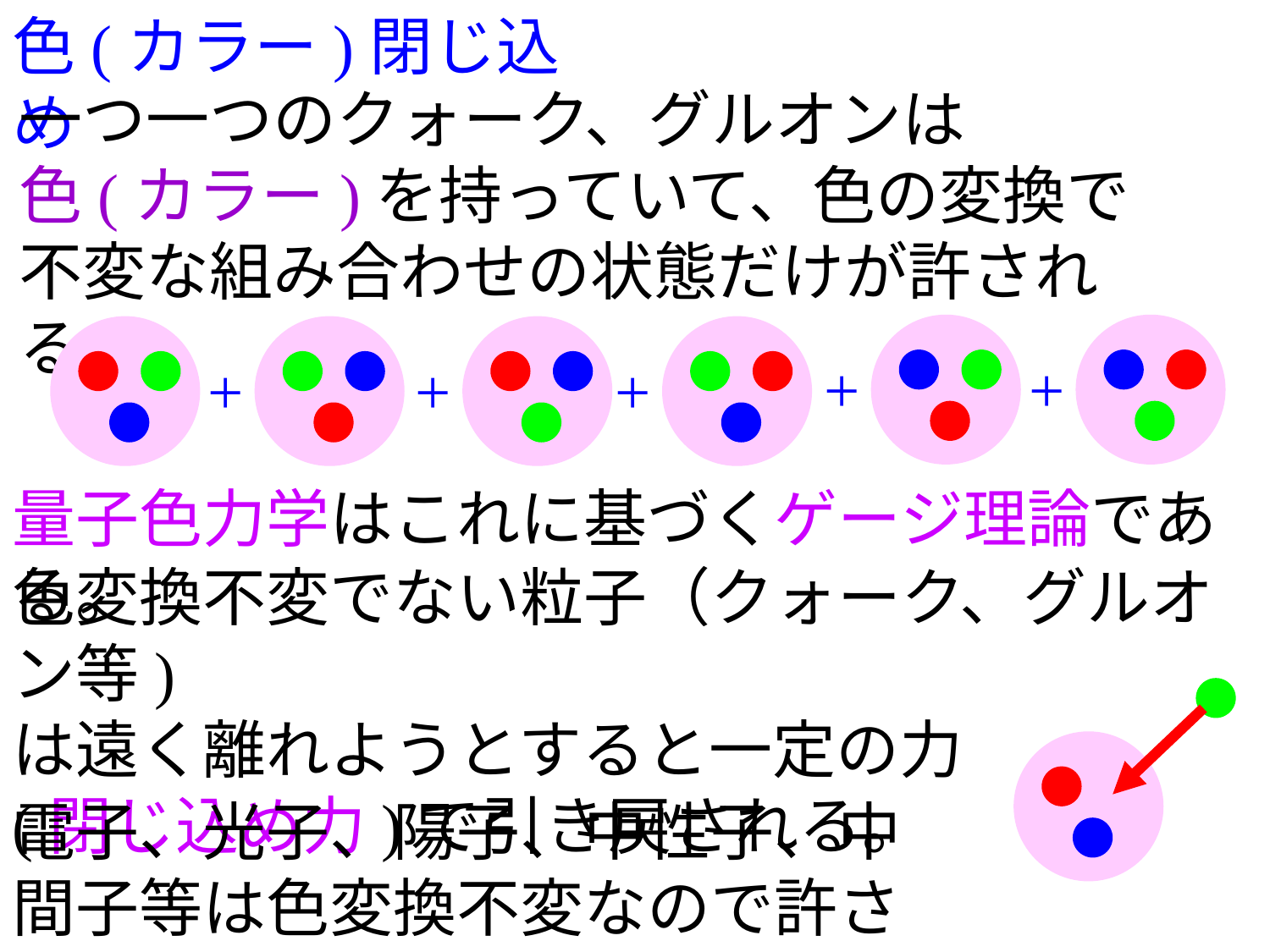

色(カラー)閉じ込め
一つ一つのクォーク、グルオンは
色(カラー)を持っていて、色の変換で不変な組み合わせの状態だけが許される。

+

+

+

+

+

量子色力学はこれに基づくゲージ理論である。
色変換不変でない粒子（クォーク、グルオン等)
は遠く離れようとすると一定の力
(閉じ込め力)で引き戻される。

電子、光子、陽子、中性子、中間子等は色変換不変なので許される。